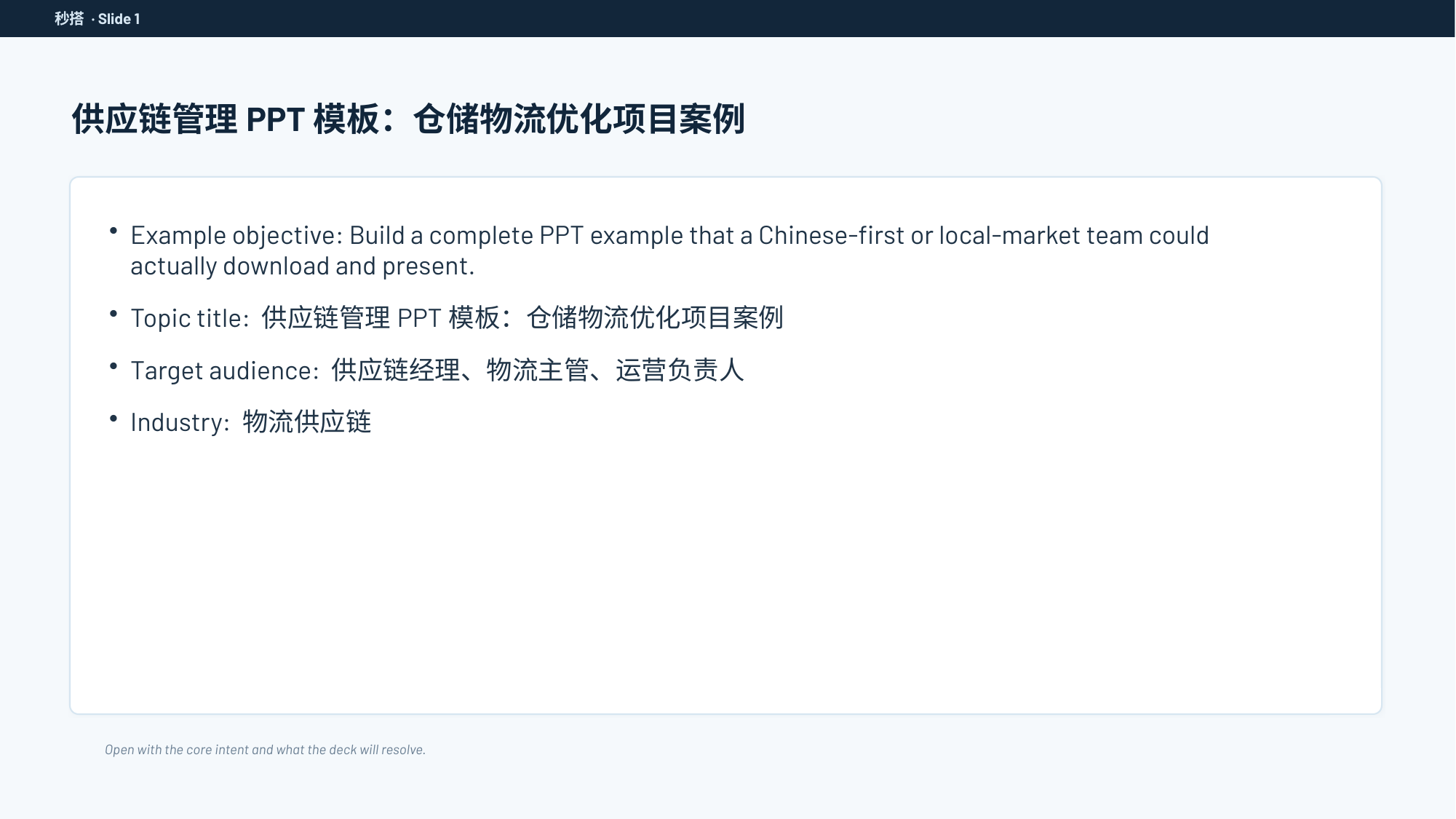

秒搭 · Slide 1
供应链管理PPT模板：仓储物流优化项目案例

Example objective: Build a complete PPT example that a Chinese-first or local-market team could actually download and present.
Topic title: 供应链管理PPT模板：仓储物流优化项目案例
Target audience: 供应链经理、物流主管、运营负责人
Industry: 物流供应链
Open with the core intent and what the deck will resolve.